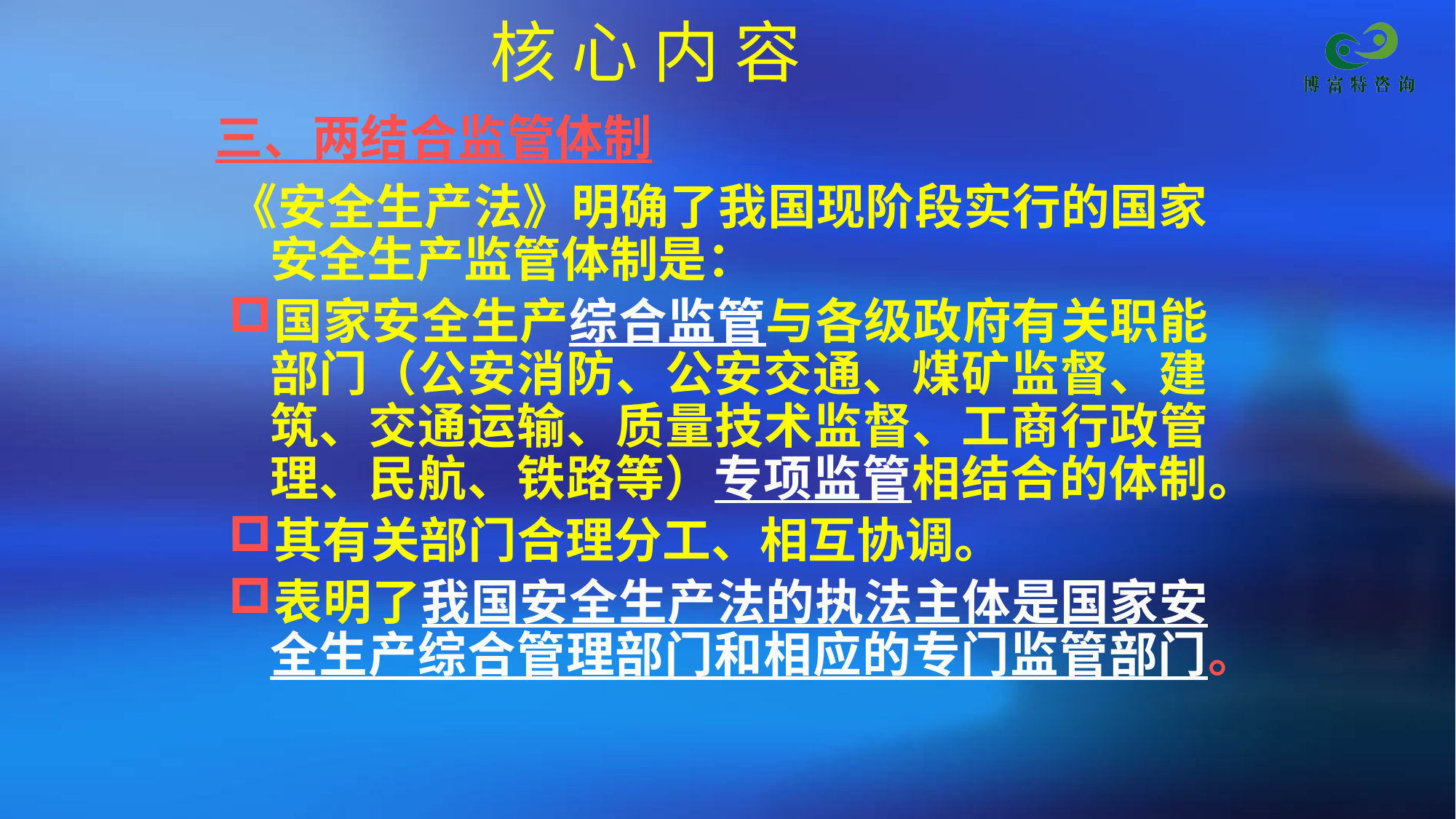

核 心 内 容
 三、两结合监管体制
《安全生产法》明确了我国现阶段实行的国家安全生产监管体制是：
国家安全生产综合监管与各级政府有关职能部门（公安消防、公安交通、煤矿监督、建筑、交通运输、质量技术监督、工商行政管理、民航、铁路等）专项监管相结合的体制。
其有关部门合理分工、相互协调。
表明了我国安全生产法的执法主体是国家安全生产综合管理部门和相应的专门监管部门。